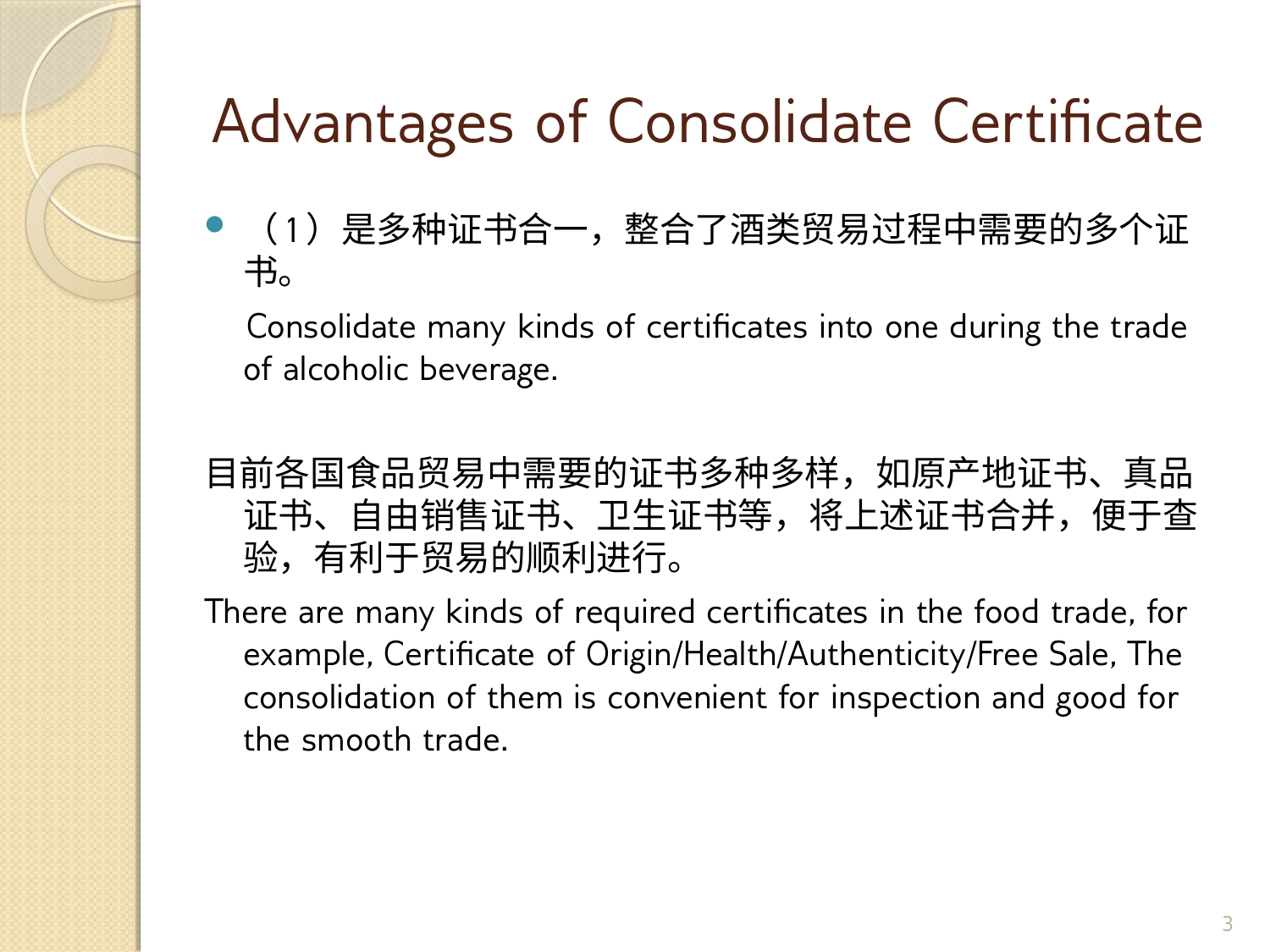

# Advantages of Consolidate Certificate
（1）是多种证书合一，整合了酒类贸易过程中需要的多个证书。
  Consolidate many kinds of certificates into one during the trade of alcoholic beverage.

目前各国食品贸易中需要的证书多种多样，如原产地证书、真品证书、自由销售证书、卫生证书等，将上述证书合并，便于查验，有利于贸易的顺利进行。
There are many kinds of required certificates in the food trade, for example, Certificate of Origin/Health/Authenticity/Free Sale, The consolidation of them is convenient for inspection and good for the smooth trade.
3